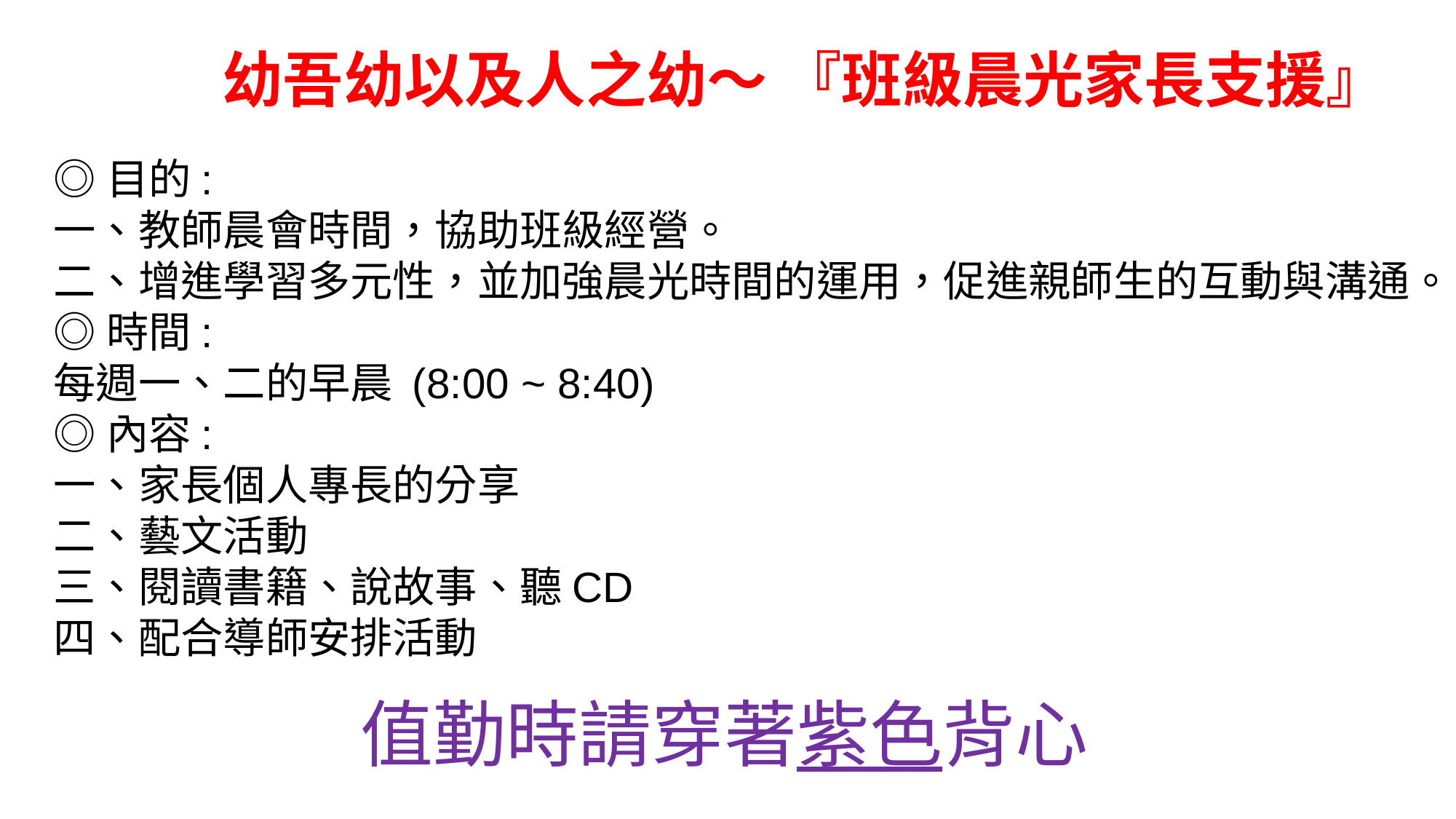

幼吾幼以及人之幼～ 『班級晨光家長支援』
◎目的:
一、教師晨會時間，協助班級經營。
二、增進學習多元性，並加強晨光時間的運用，促進親師生的互動與溝通。
◎時間:
每週一、二的早晨 (8:00 ~ 8:40)
◎內容:
一、家長個人專長的分享
二、藝文活動
三、閱讀書籍、說故事、聽CD
四、配合導師安排活動

值勤時請穿著紫色背心